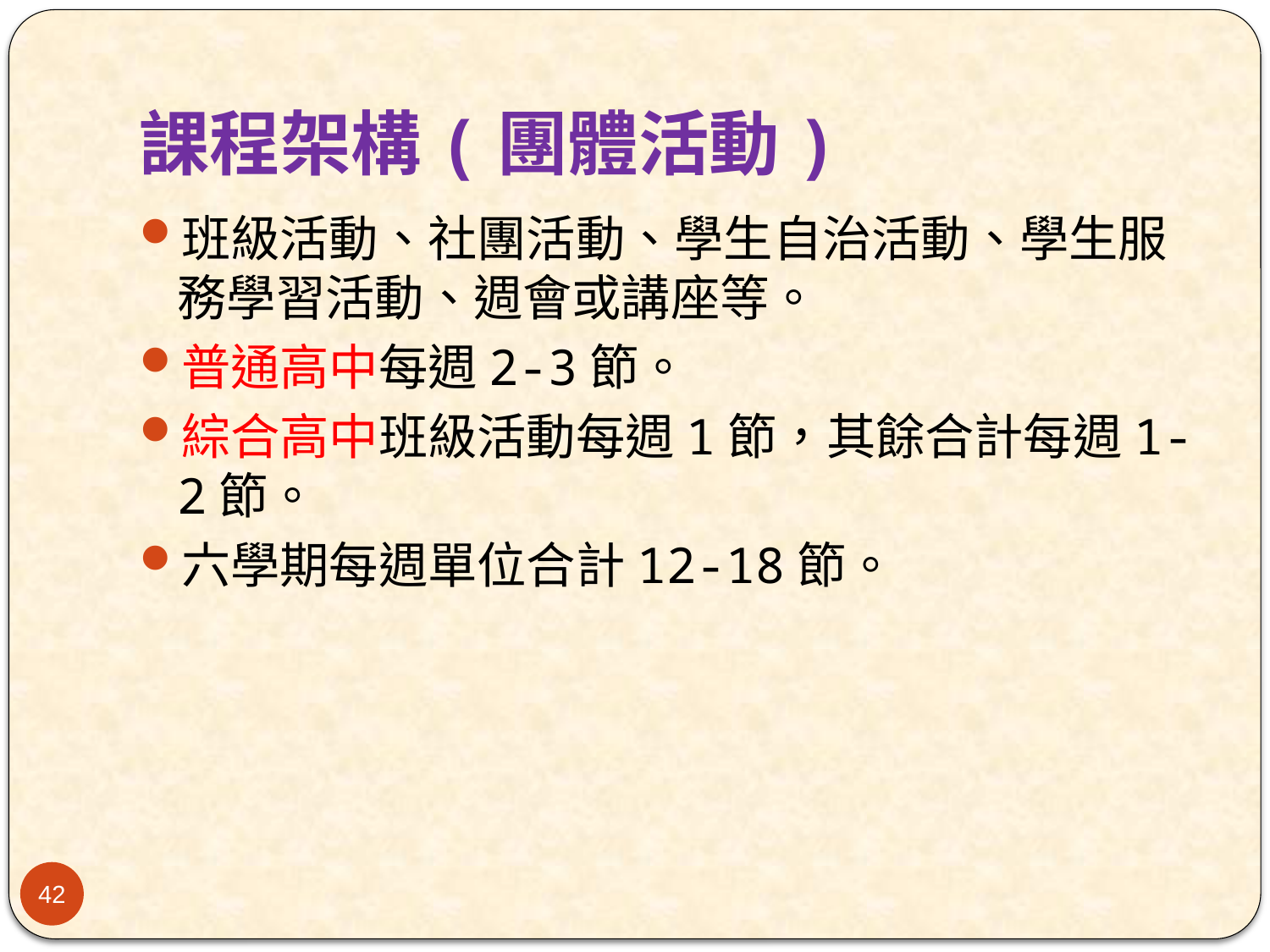

# 課程架構(團體活動)
班級活動、社團活動、學生自治活動、學生服務學習活動、週會或講座等。
普通高中每週2-3節。
綜合高中班級活動每週1節，其餘合計每週1-2節。
六學期每週單位合計12-18節。

42